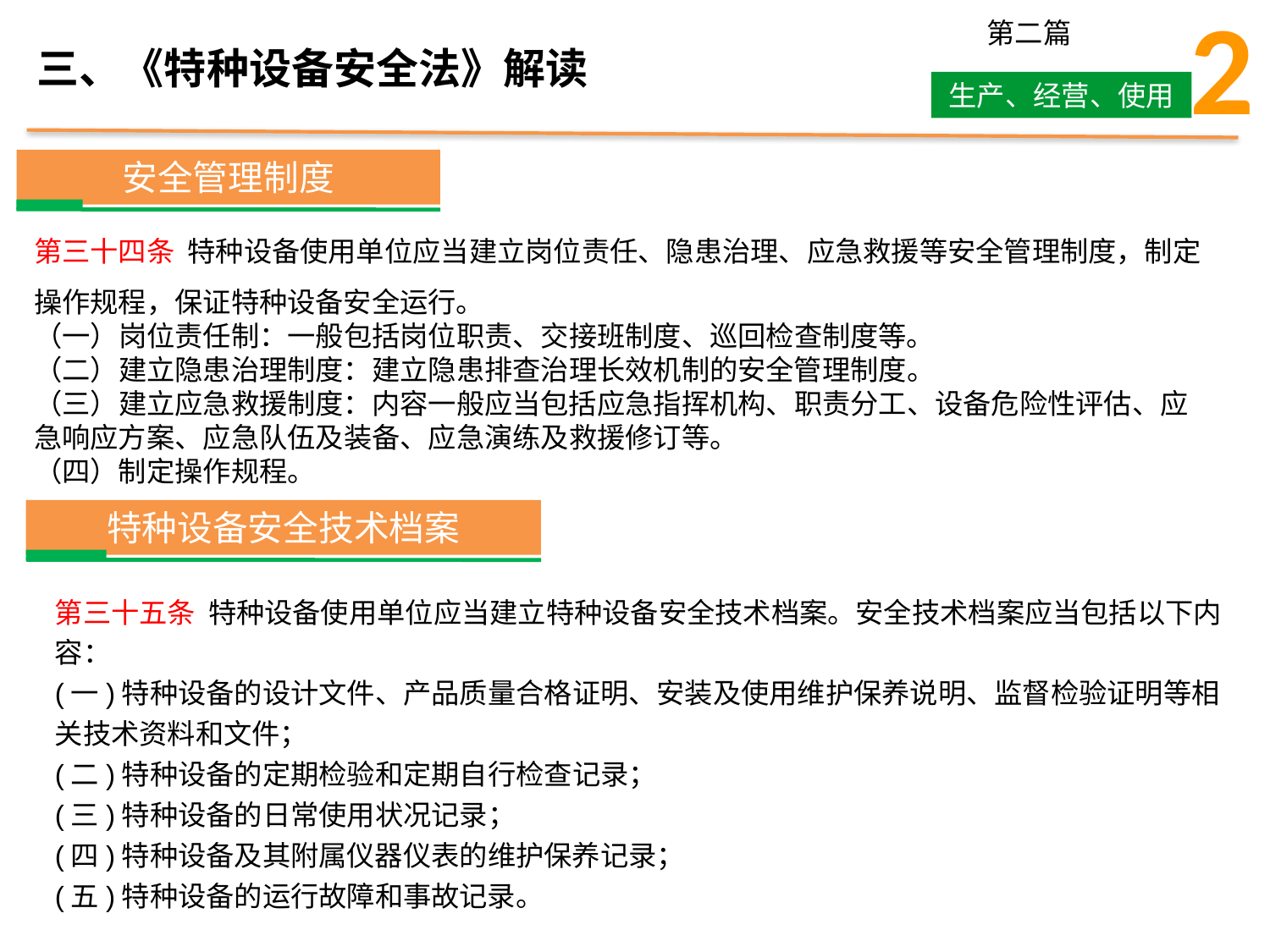

2
第二篇
生产、经营、使用
三、《特种设备安全法》解读
安全管理制度

第三十四条  特种设备使用单位应当建立岗位责任、隐患治理、应急救援等安全管理制度，制定操作规程，保证特种设备安全运行。
（一）岗位责任制：一般包括岗位职责、交接班制度、巡回检查制度等。
（二）建立隐患治理制度：建立隐患排查治理长效机制的安全管理制度。
（三）建立应急救援制度：内容一般应当包括应急指挥机构、职责分工、设备危险性评估、应急响应方案、应急队伍及装备、应急演练及救援修订等。
（四）制定操作规程。
特种设备安全技术档案

第三十五条  特种设备使用单位应当建立特种设备安全技术档案。安全技术档案应当包括以下内容：
(一)特种设备的设计文件、产品质量合格证明、安装及使用维护保养说明、监督检验证明等相关技术资料和文件；
(二)特种设备的定期检验和定期自行检查记录；
(三)特种设备的日常使用状况记录；
(四)特种设备及其附属仪器仪表的维护保养记录；
(五)特种设备的运行故障和事故记录。